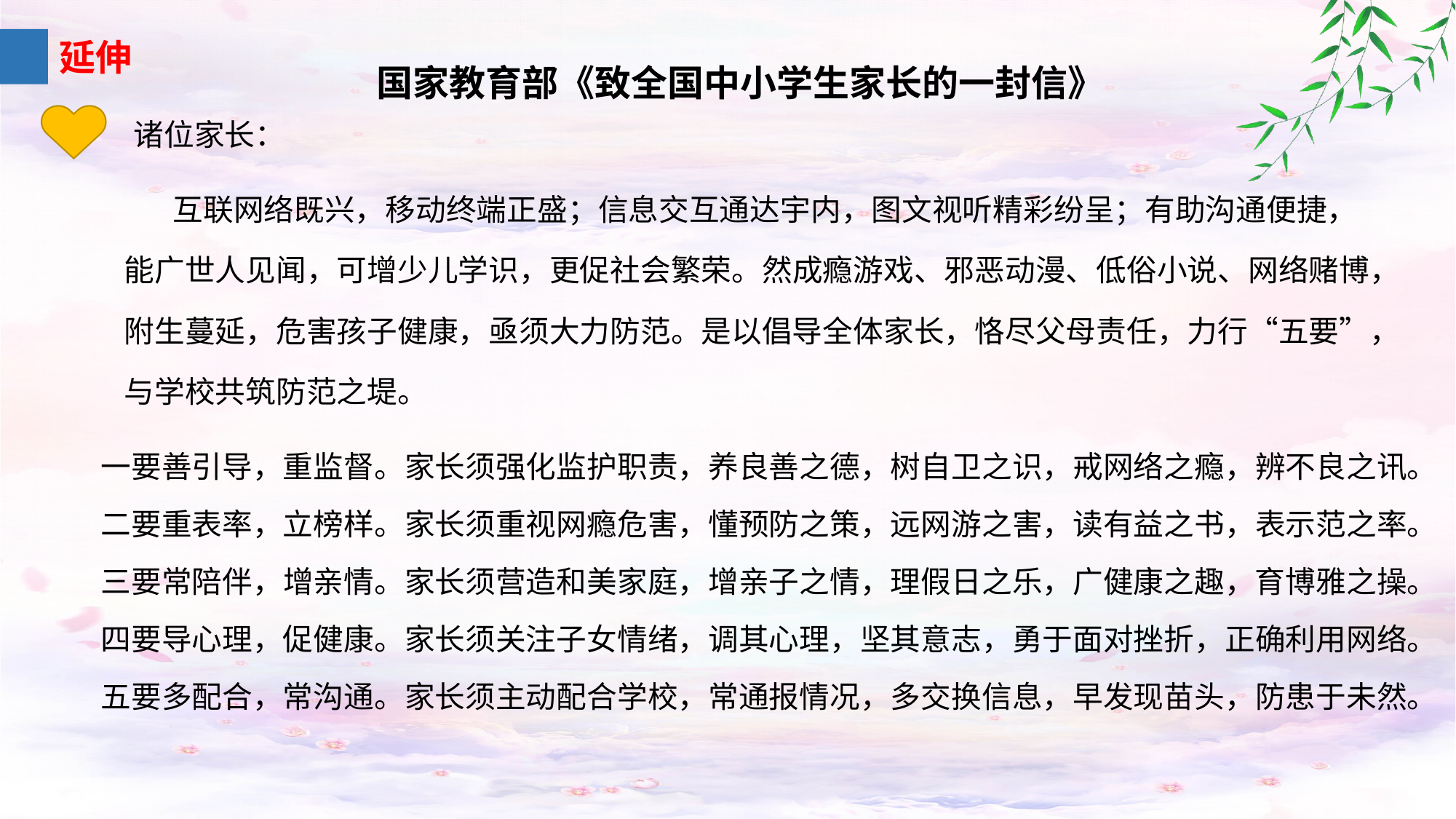

延伸
国家教育部《致全国中小学生家长的一封信》

诸位家长：
互联网络既兴，移动终端正盛；信息交互通达宇内，图文视听精彩纷呈；有助沟通便捷，能广世人见闻，可增少儿学识，更促社会繁荣。然成瘾游戏、邪恶动漫、低俗小说、网络赌博，附生蔓延，危害孩子健康，亟须大力防范。是以倡导全体家长，恪尽父母责任，力行“五要”，与学校共筑防范之堤。
一要善引导，重监督。家长须强化监护职责，养良善之德，树自卫之识，戒网络之瘾，辨不良之讯。
二要重表率，立榜样。家长须重视网瘾危害，懂预防之策，远网游之害，读有益之书，表示范之率。
三要常陪伴，增亲情。家长须营造和美家庭，增亲子之情，理假日之乐，广健康之趣，育博雅之操。
四要导心理，促健康。家长须关注子女情绪，调其心理，坚其意志，勇于面对挫折，正确利用网络。
五要多配合，常沟通。家长须主动配合学校，常通报情况，多交换信息，早发现苗头，防患于未然。